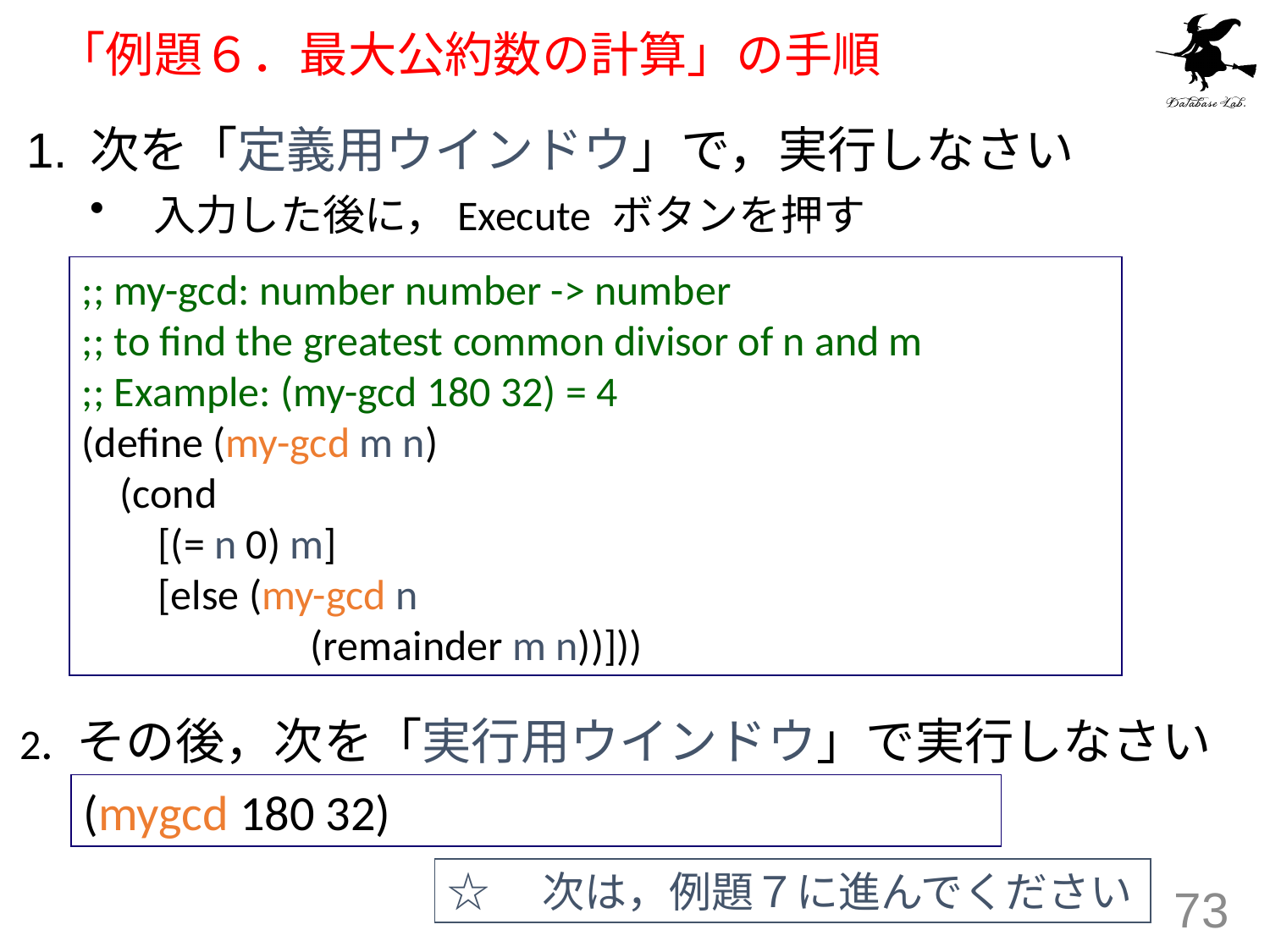

# 「例題６．最大公約数の計算」の手順
次を「定義用ウインドウ」で，実行しなさい
入力した後に，Execute ボタンを押す
;; my-gcd: number number -> number
;; to find the greatest common divisor of n and m
;; Example: (my-gcd 180 32) = 4
(define (my-gcd m n)
    (cond
        [(= n 0) m]
        [else (my-gcd n
                        (remainder m n))]))
2. その後，次を「実行用ウインドウ」で実行しなさい
(mygcd 180 32)
☆　次は，例題７に進んでください
73